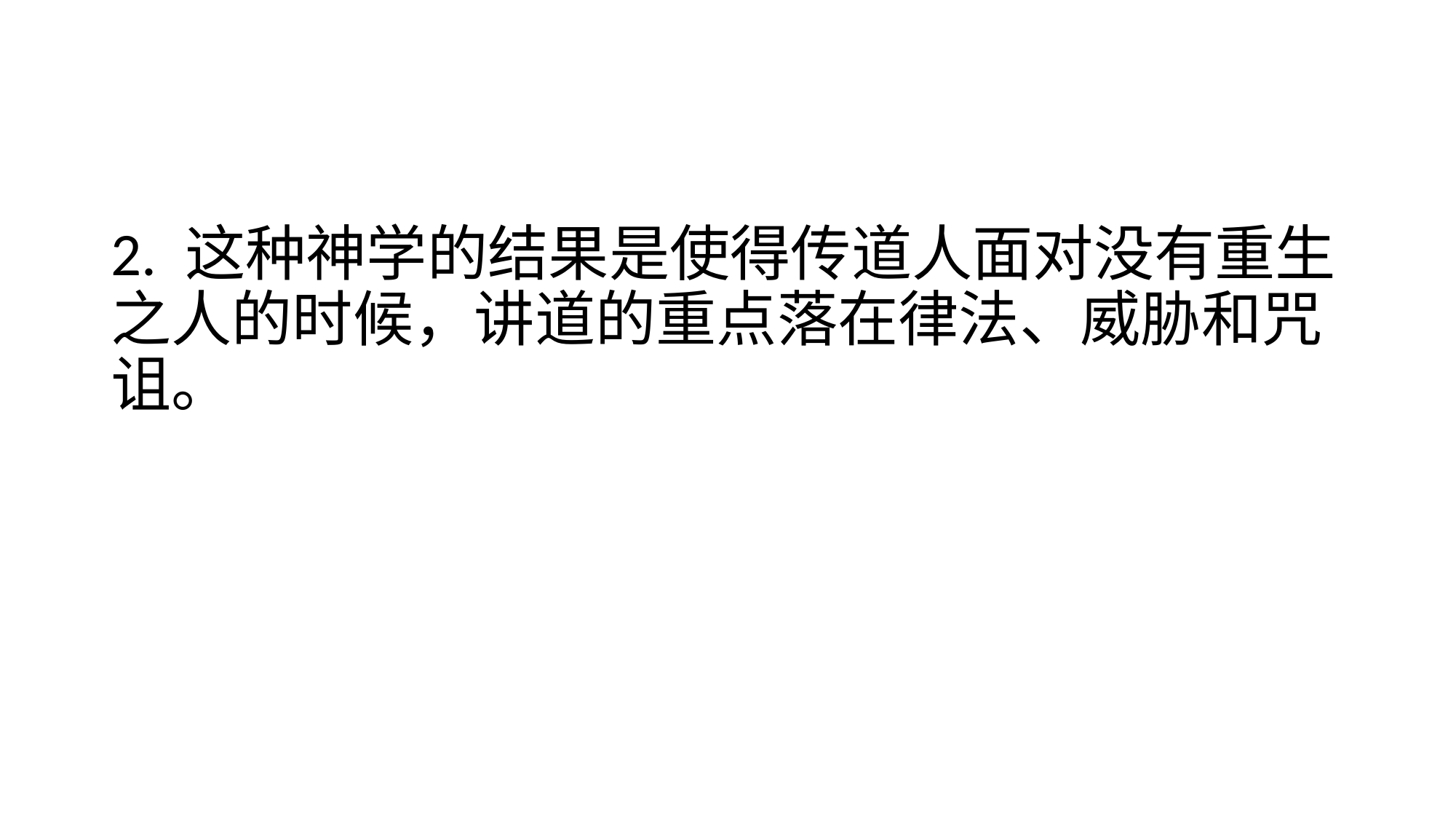

#
2. 这种神学的结果是使得传道人面对没有重生之人的时候，讲道的重点落在律法、威胁和咒诅。